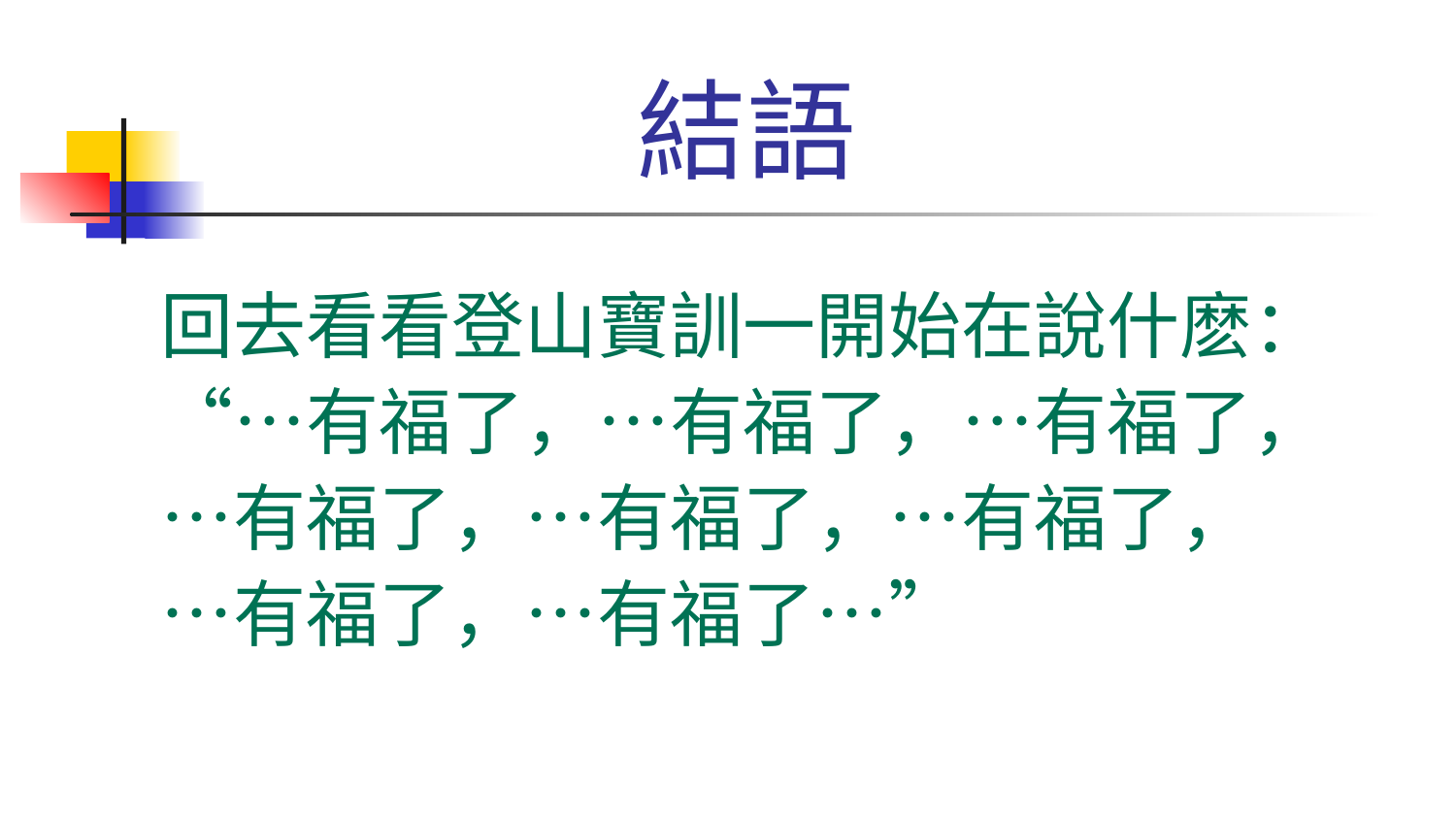

# 結語
回去看看登山寶訓一開始在說什麽：“…有福了，…有福了，…有福了，…有福了，…有福了，…有福了，…有福了，…有福了…”